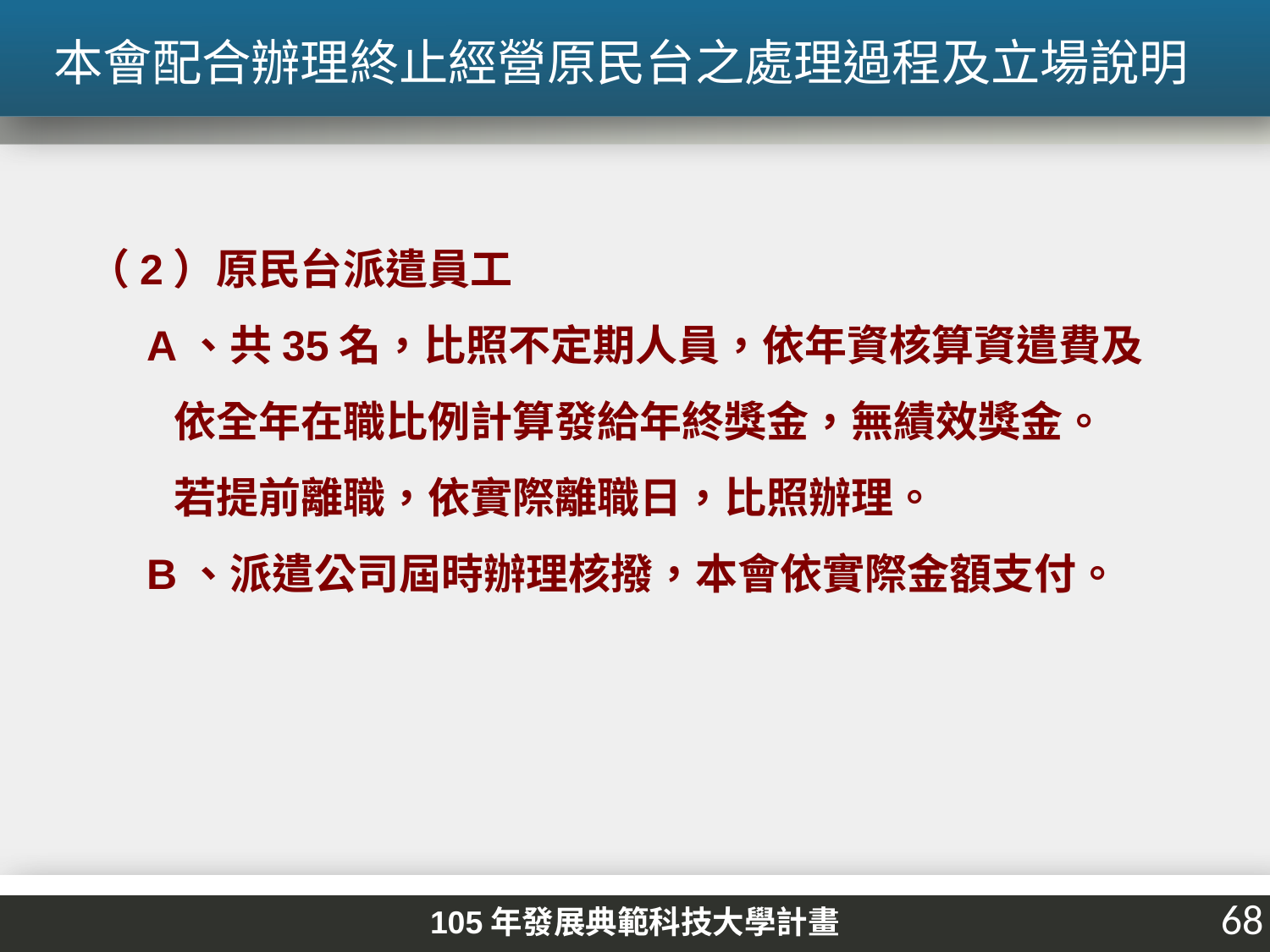

本會配合辦理終止經營原民台之處理過程及立場說明

（2）原民台派遣員工
     A、共35名，比照不定期人員，依年資核算資遣費及
        依全年在職比例計算發給年終獎金，無績效獎金。
        若提前離職，依實際離職日，比照辦理。
     B、派遣公司屆時辦理核撥，本會依實際金額支付。